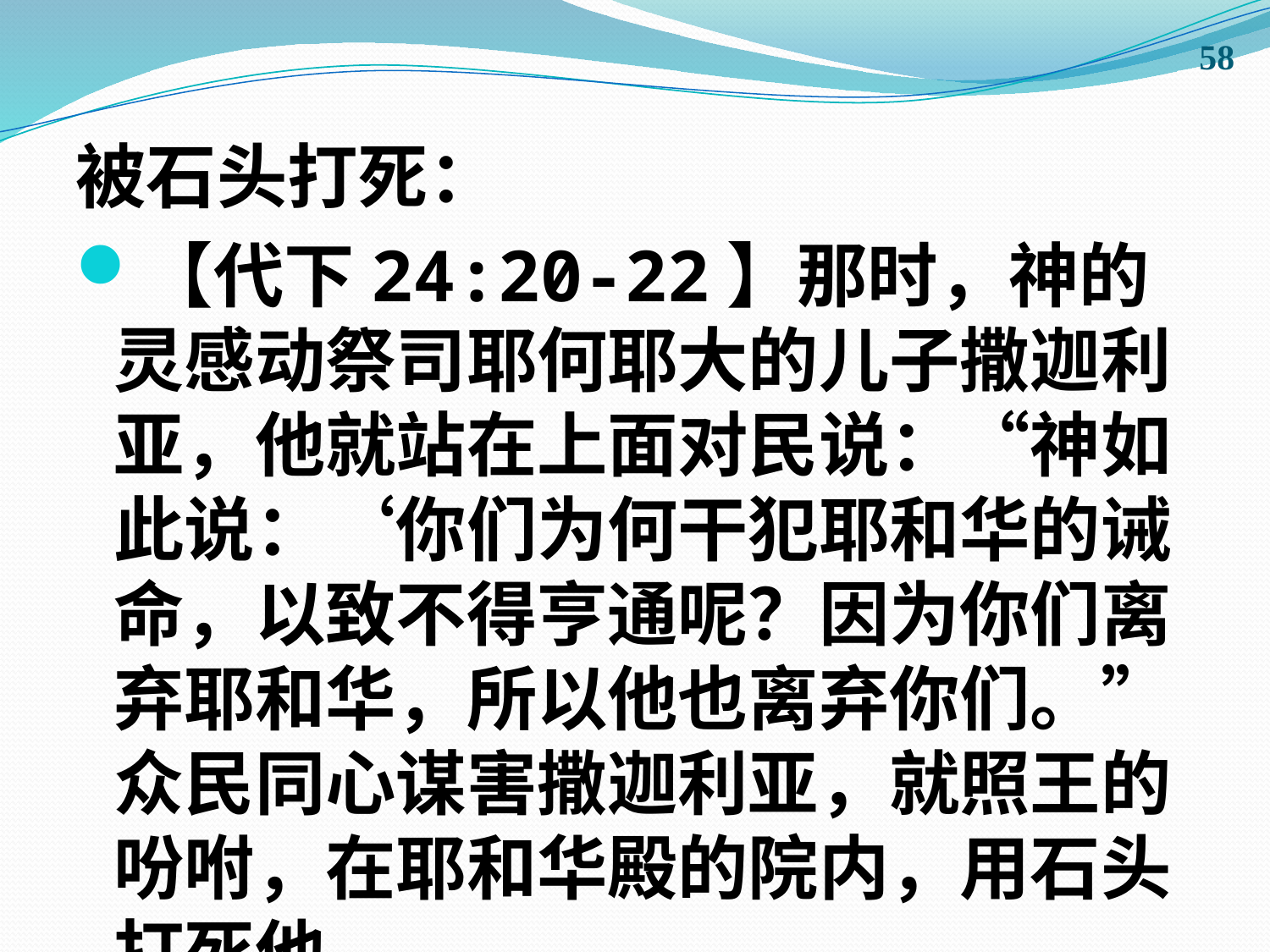

58
被石头打死：
【代下24:20-22】那时，神的灵感动祭司耶何耶大的儿子撒迦利亚，他就站在上面对民说：“神如此说：‘你们为何干犯耶和华的诫命，以致不得亨通呢？因为你们离弃耶和华，所以他也离弃你们。” 众民同心谋害撒迦利亚，就照王的吩咐，在耶和华殿的院内，用石头打死他。